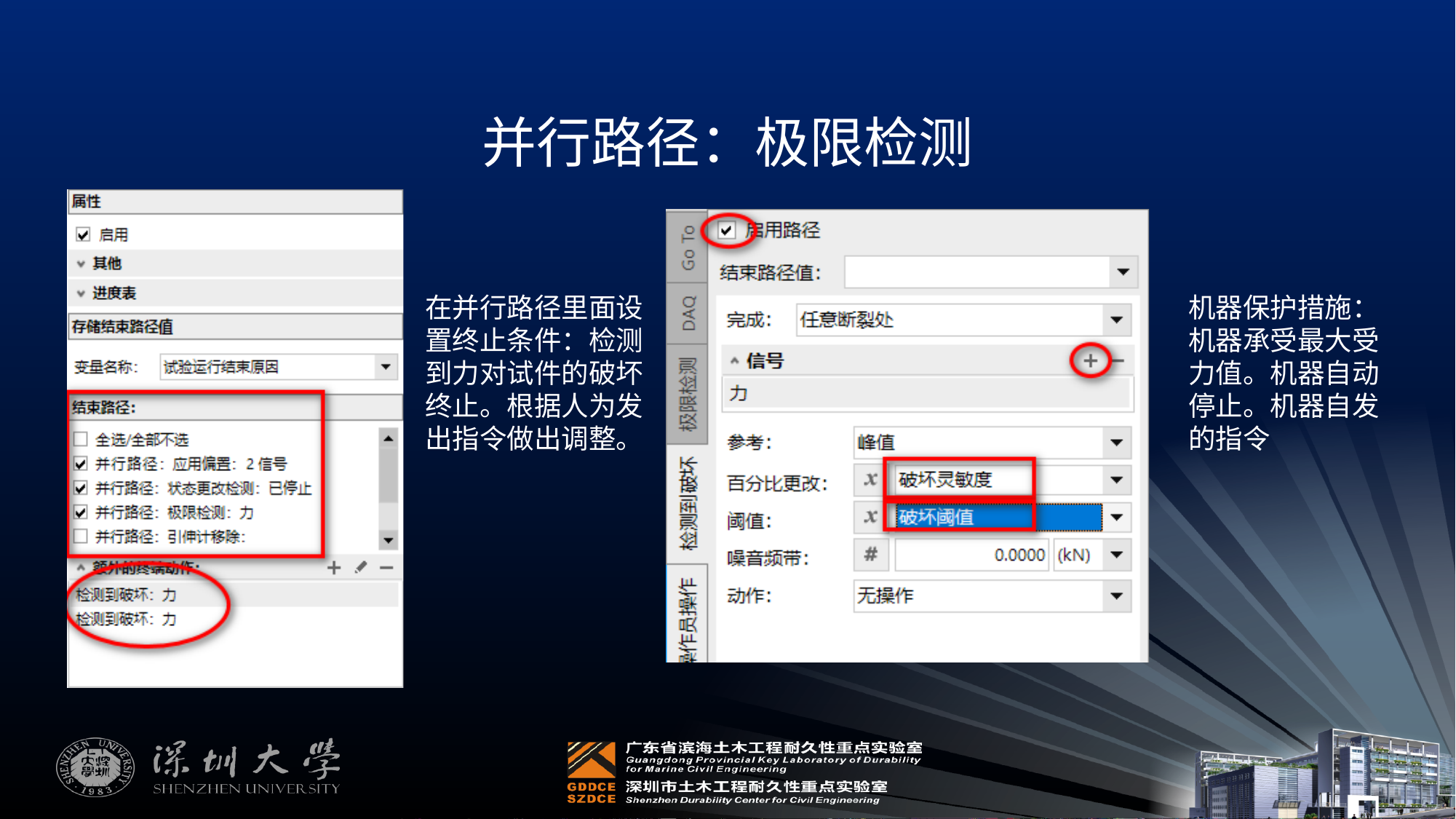

Page 21
# 并行路径：极限检测

在并行路径里面设置终止条件：检测到力对试件的破坏终止。根据人为发出指令做出调整。
机器保护措施：机器承受最大受力值。机器自动停止。机器自发的指令